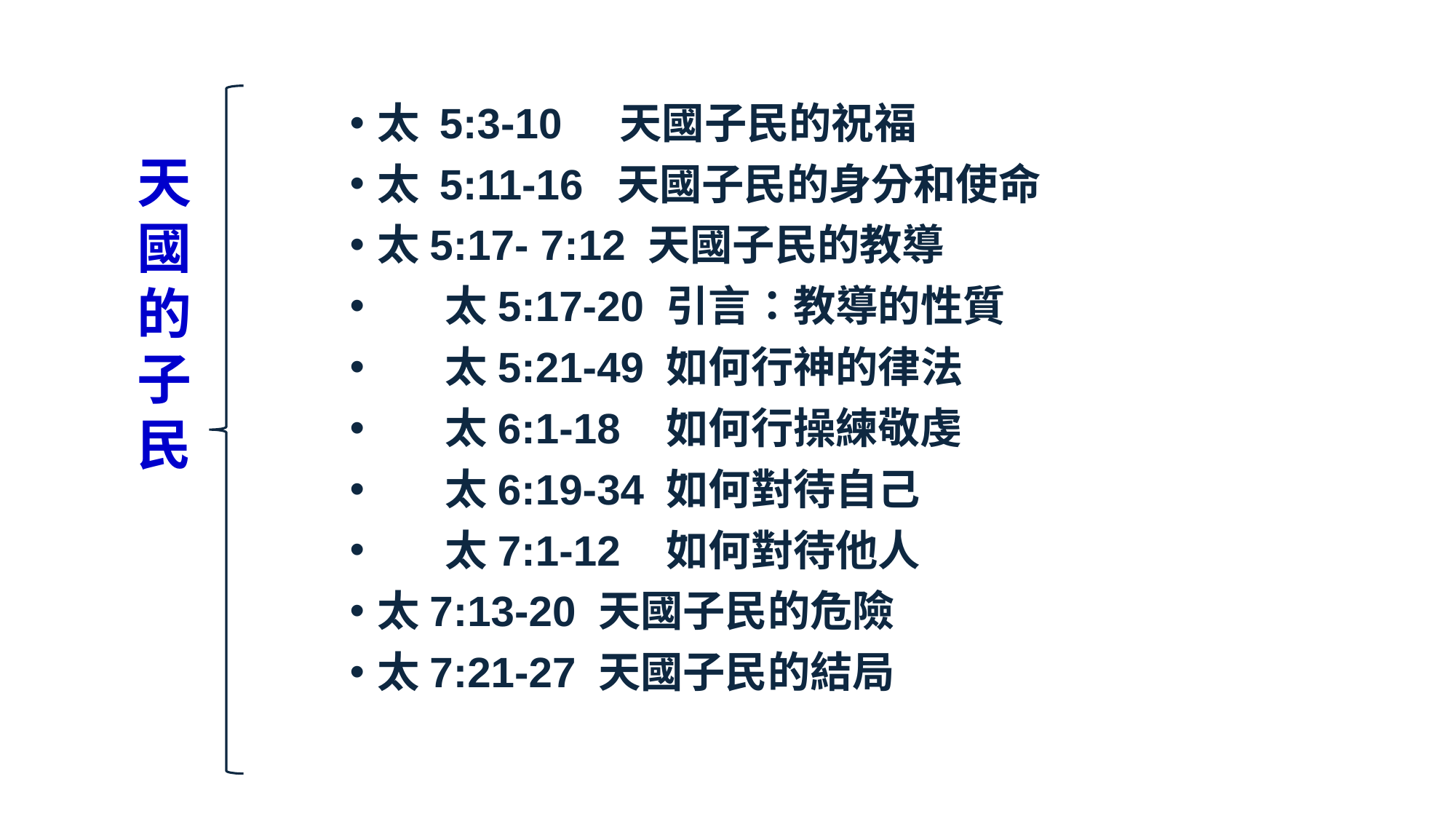

天國的子民
太 5:3-10    天國子民的祝福
太 5:11-16  天國子民的身分和使命
太5:17- 7:12 天國子民的教導
      太5:17-20 引言：教導的性質
      太5:21-49 如何行神的律法
      太6:1-18   如何行操練敬虔
      太6:19-34 如何對待自己
      太7:1-12   如何對待他人
太7:13-20 天國子民的危險
太7:21-27 天國子民的結局